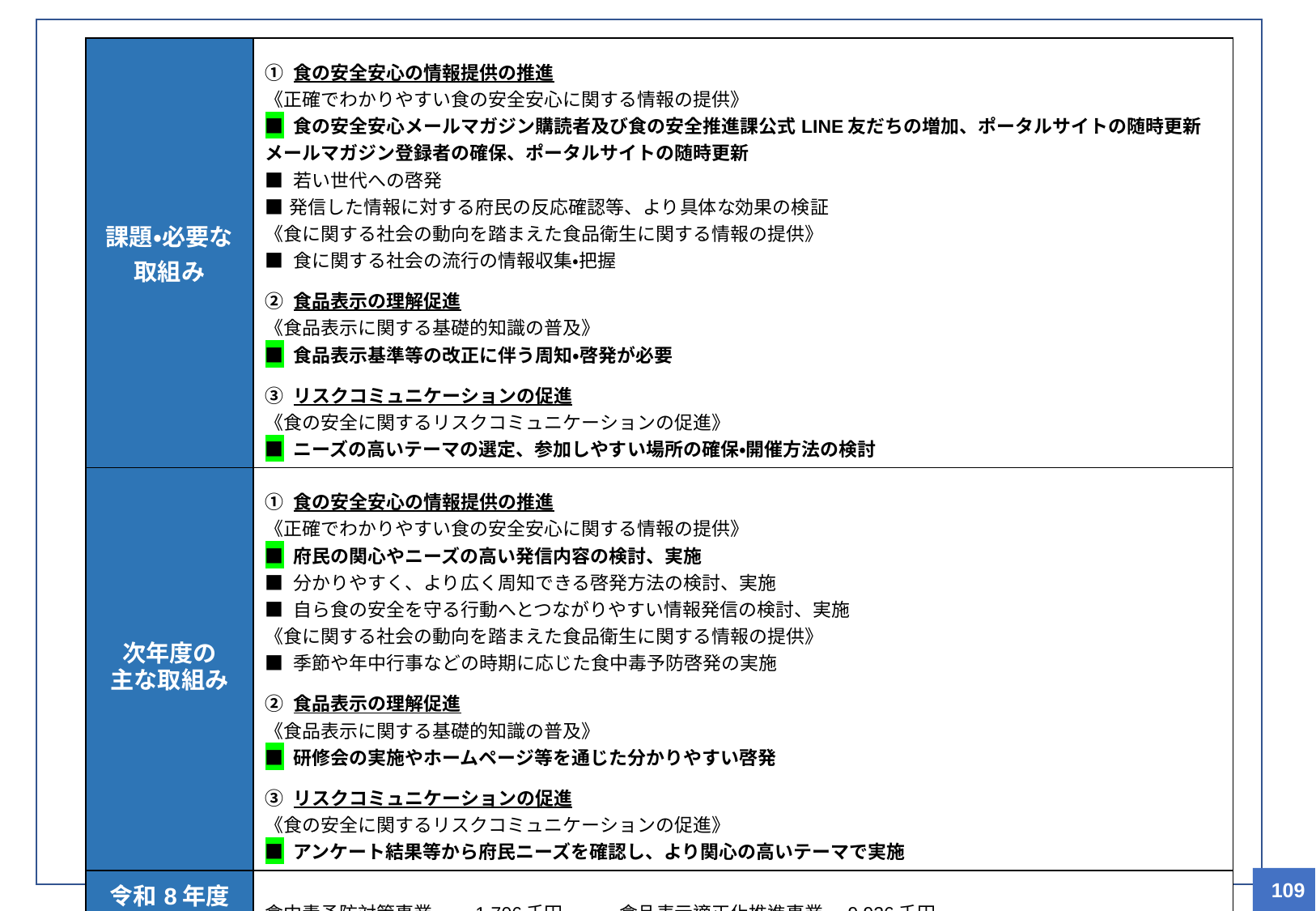

| 課題・必要な取組み | ① 食の安全安心の情報提供の推進 《正確でわかりやすい食の安全安心に関する情報の提供》 ■ 食の安全安心メールマガジン購読者及び食の安全推進課公式LINE友だちの増加、ポータルサイトの随時更新 メールマガジン登録者の確保、ポータルサイトの随時更新 ■ 若い世代への啓発 ■発信した情報に対する府民の反応確認等、より具体な効果の検証 《食に関する社会の動向を踏まえた食品衛生に関する情報の提供》 ■ 食に関する社会の流行の情報収集・把握 ② 食品表示の理解促進 《食品表示に関する基礎的知識の普及》 ■ 食品表示基準等の改正に伴う周知・啓発が必要 ③ リスクコミュニケーションの促進 《食の安全に関するリスクコミュニケーションの促進》 ■ ニーズの高いテーマの選定、参加しやすい場所の確保・開催方法の検討 |
| --- | --- |
| 次年度の 主な取組み | ① 食の安全安心の情報提供の推進 《正確でわかりやすい食の安全安心に関する情報の提供》 ■ 府民の関心やニーズの高い発信内容の検討、実施 ■ 分かりやすく、より広く周知できる啓発方法の検討、実施 ■ 自ら食の安全を守る行動へとつながりやすい情報発信の検討、実施 《食に関する社会の動向を踏まえた食品衛生に関する情報の提供》 ■ 季節や年中行事などの時期に応じた食中毒予防啓発の実施 ② 食品表示の理解促進 《食品表示に関する基礎的知識の普及》 ■ 研修会の実施やホームページ等を通じた分かりやすい啓発 ③ リスクコミュニケーションの促進 《食の安全に関するリスクコミュニケーションの促進》 ■ アンケート結果等から府民ニーズを確認し、より関心の高いテーマで実施 |
| 令和8年度 予算 （主要事業) | 食中毒予防対策事業　　1,706千円　　　食品表示適正化推進事業　9,926千円 リスクコミュニケーション推進事業　1,447千円 |
109